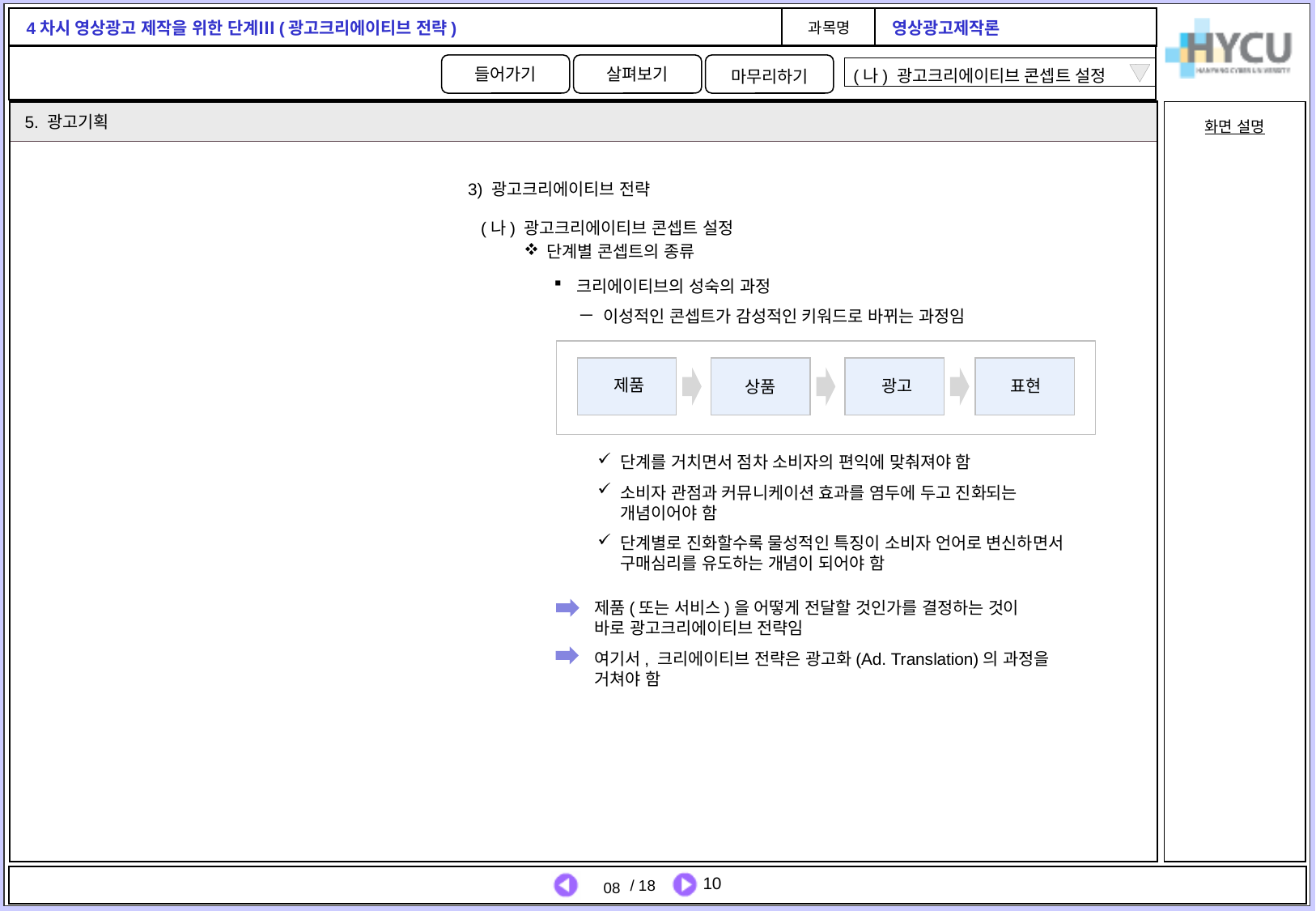

(나) 광고크리에이티브 콘셉트 설정
5. 광고기획
3) 광고크리에이티브 전략
  (나) 광고크리에이티브 콘셉트 설정
단계별 콘셉트의 종류
크리에이티브의 성숙의 과정
 이성적인 콘셉트가 감성적인 키워드로 바뀌는 과정임

제품
광고
표현
상품
단계를 거치면서 점차 소비자의 편익에 맞춰져야 함
소비자 관점과 커뮤니케이션 효과를 염두에 두고 진화되는
개념이어야 함
단계별로 진화할수록 물성적인 특징이 소비자 언어로 변신하면서
구매심리를 유도하는 개념이 되어야 함
제품(또는 서비스)을 어떻게 전달할 것인가를 결정하는 것이
바로 광고크리에이티브 전략임
여기서, 크리에이티브 전략은 광고화(Ad. Translation)의 과정을
거쳐야 함

08